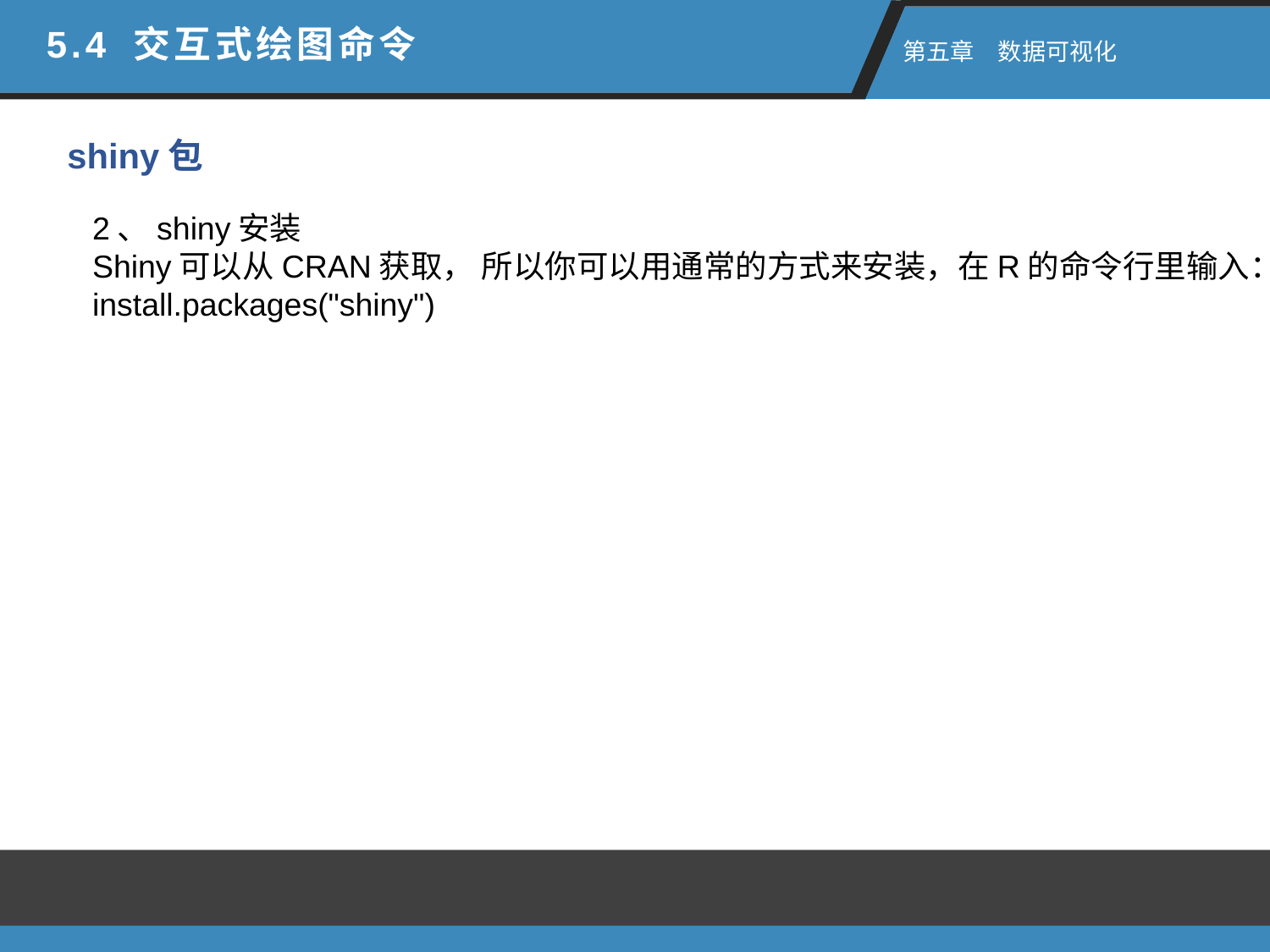

5.4 交互式绘图命令
  第五章　数据可视化
shiny包
2、shiny安装
Shiny可以从CRAN获取， 所以你可以用通常的方式来安装，在R的命令行里输入：
install.packages("shiny")